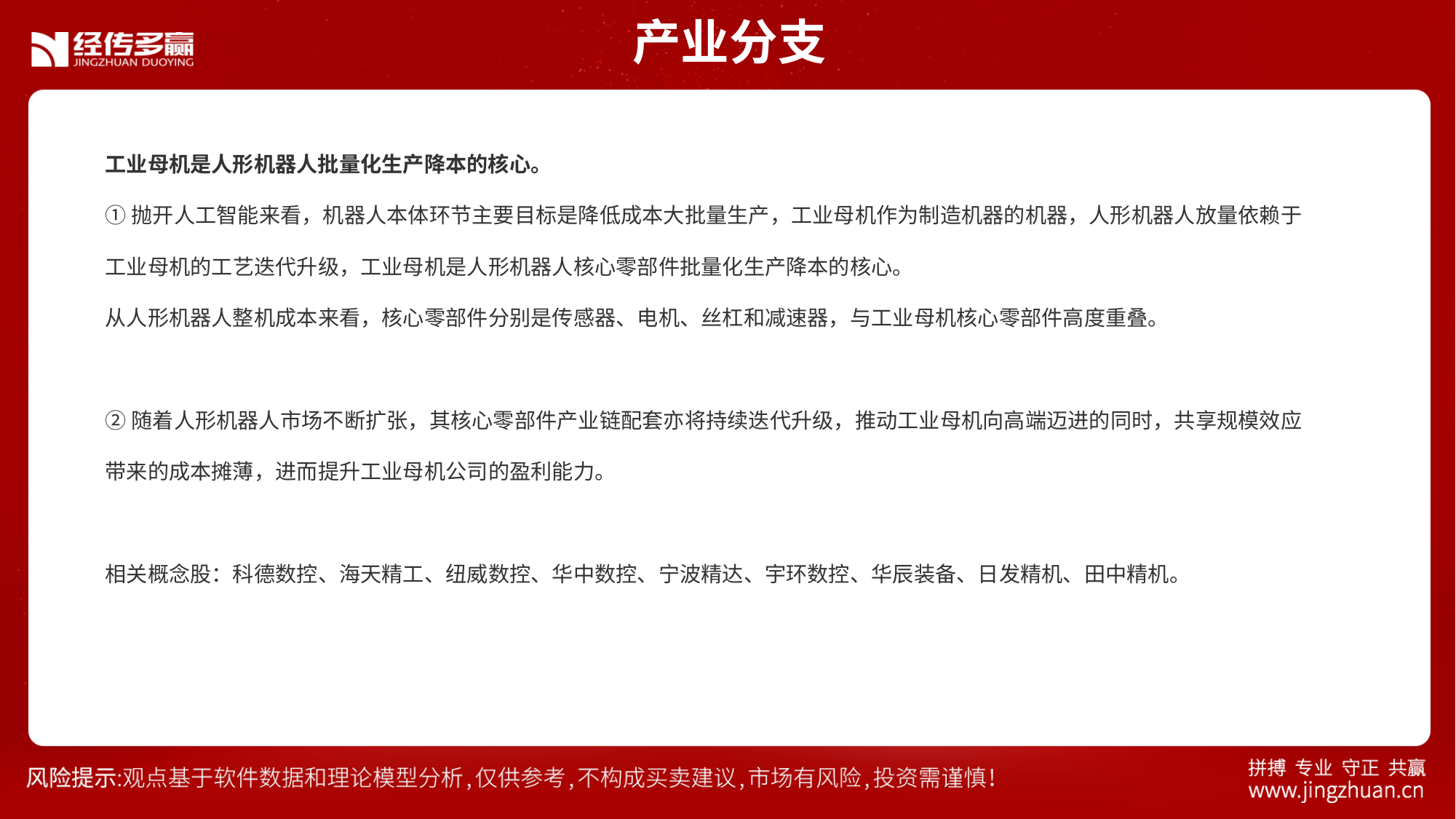

产业分支
工业母机是人形机器人批量化生产降本的核心。
①抛开人工智能来看，机器人本体环节主要目标是降低成本大批量生产，工业母机作为制造机器的机器，人形机器人放量依赖于工业母机的工艺迭代升级，工业母机是人形机器人核心零部件批量化生产降本的核心。
从人形机器人整机成本来看，核心零部件分别是传感器、电机、丝杠和减速器，与工业母机核心零部件高度重叠。

②随着人形机器人市场不断扩张，其核心零部件产业链配套亦将持续迭代升级，推动工业母机向高端迈进的同时，共享规模效应带来的成本摊薄，进而提升工业母机公司的盈利能力。

相关概念股：科德数控、海天精工、纽威数控、华中数控、宁波精达、宇环数控、华辰装备、日发精机、田中精机。